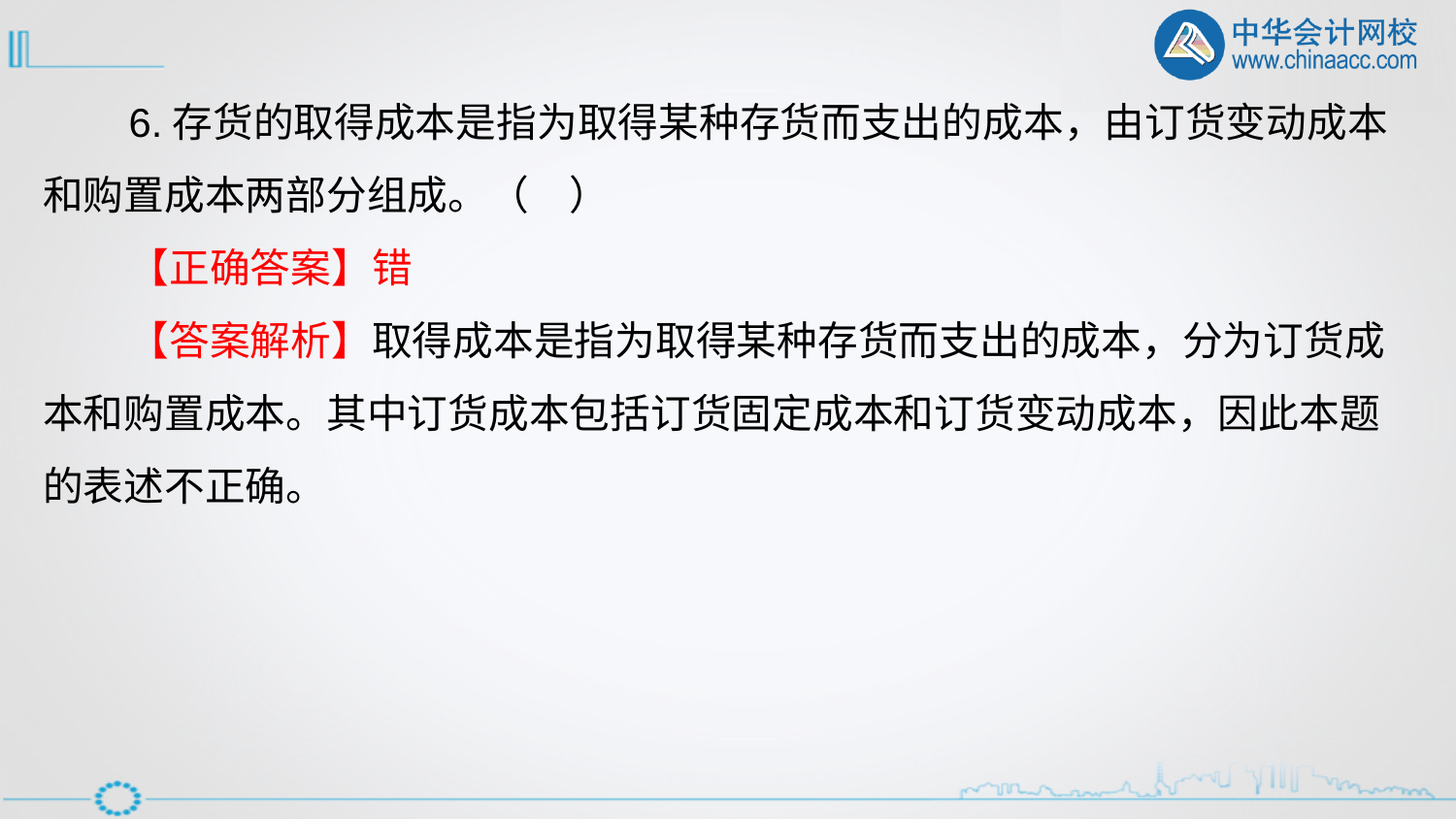

6.存货的取得成本是指为取得某种存货而支出的成本，由订货变动成本和购置成本两部分组成。（　）
【正确答案】错
【答案解析】取得成本是指为取得某种存货而支出的成本，分为订货成本和购置成本。其中订货成本包括订货固定成本和订货变动成本，因此本题的表述不正确。